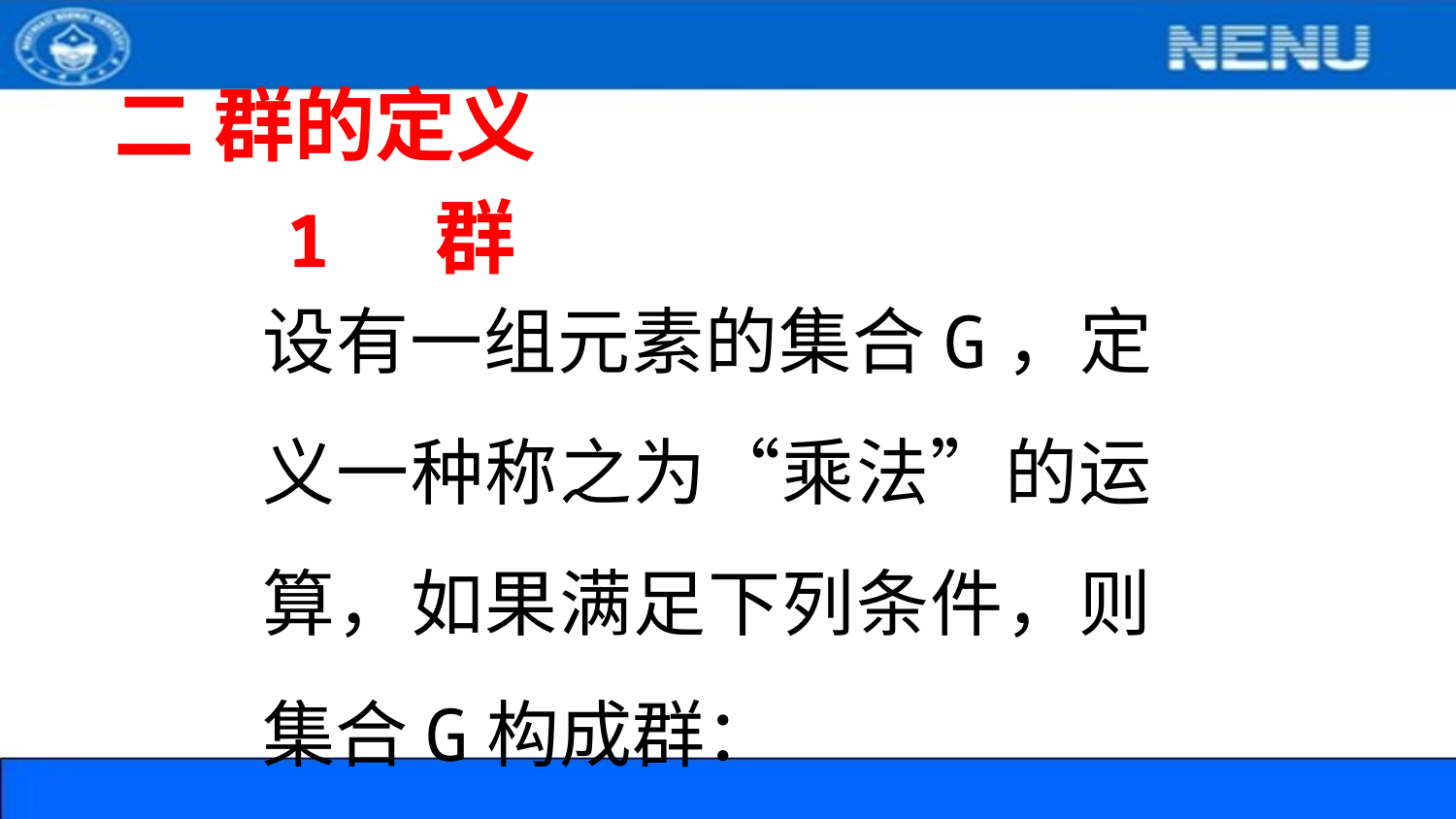

二 群的定义
1  群
设有一组元素的集合G，定义一种称之为“乘法”的运算，如果满足下列条件，则集合G构成群：